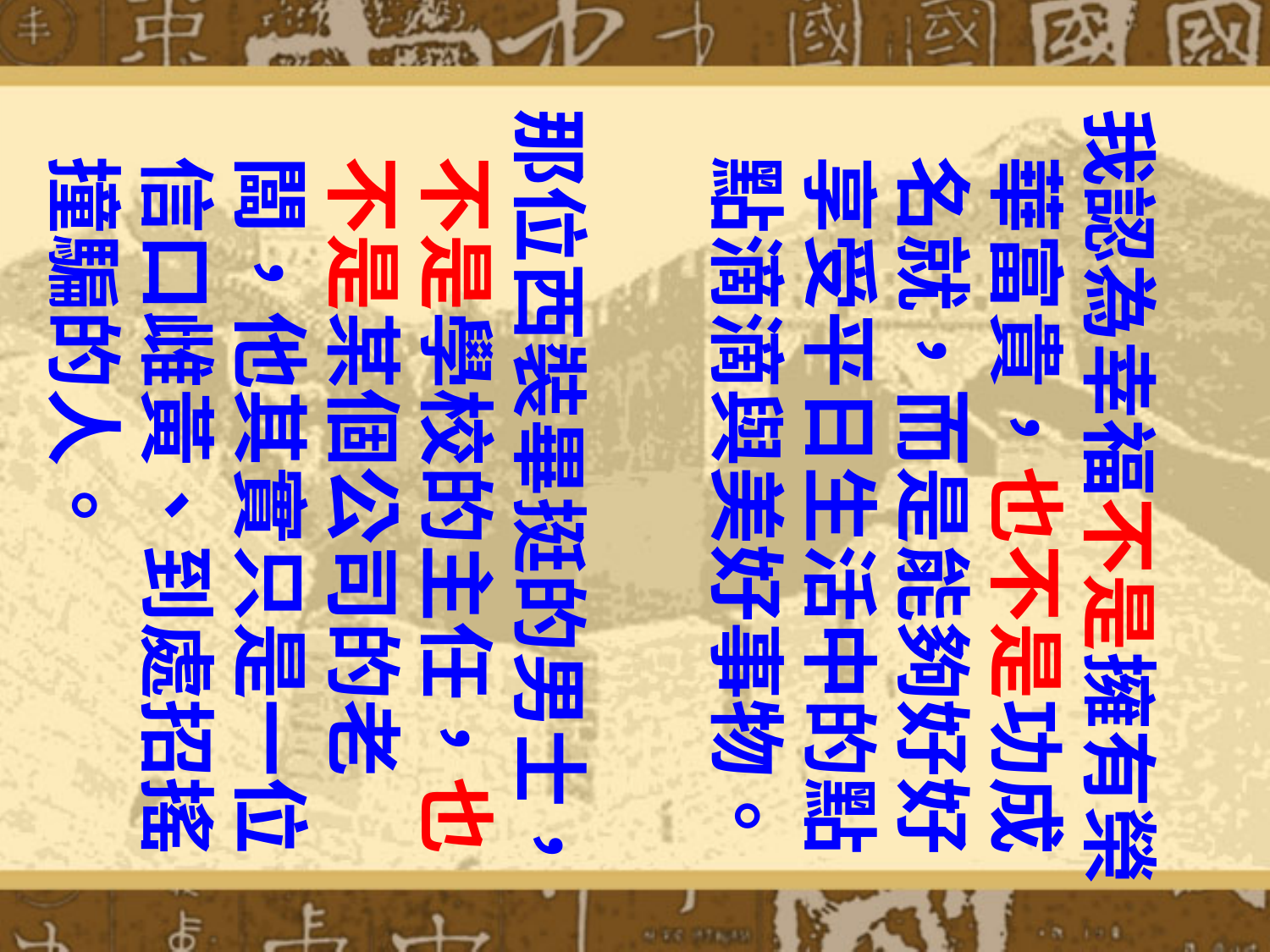

那位西裝畢挺的男士，不是學校的主任，也不是某個公司的老闆，他其實只是一位信口雌黃、到處招搖撞騙的人。
我認為幸福不是擁有榮華富貴，也不是功成名就，而是能夠好好享受平日生活中的點點滴滴與美好事物。